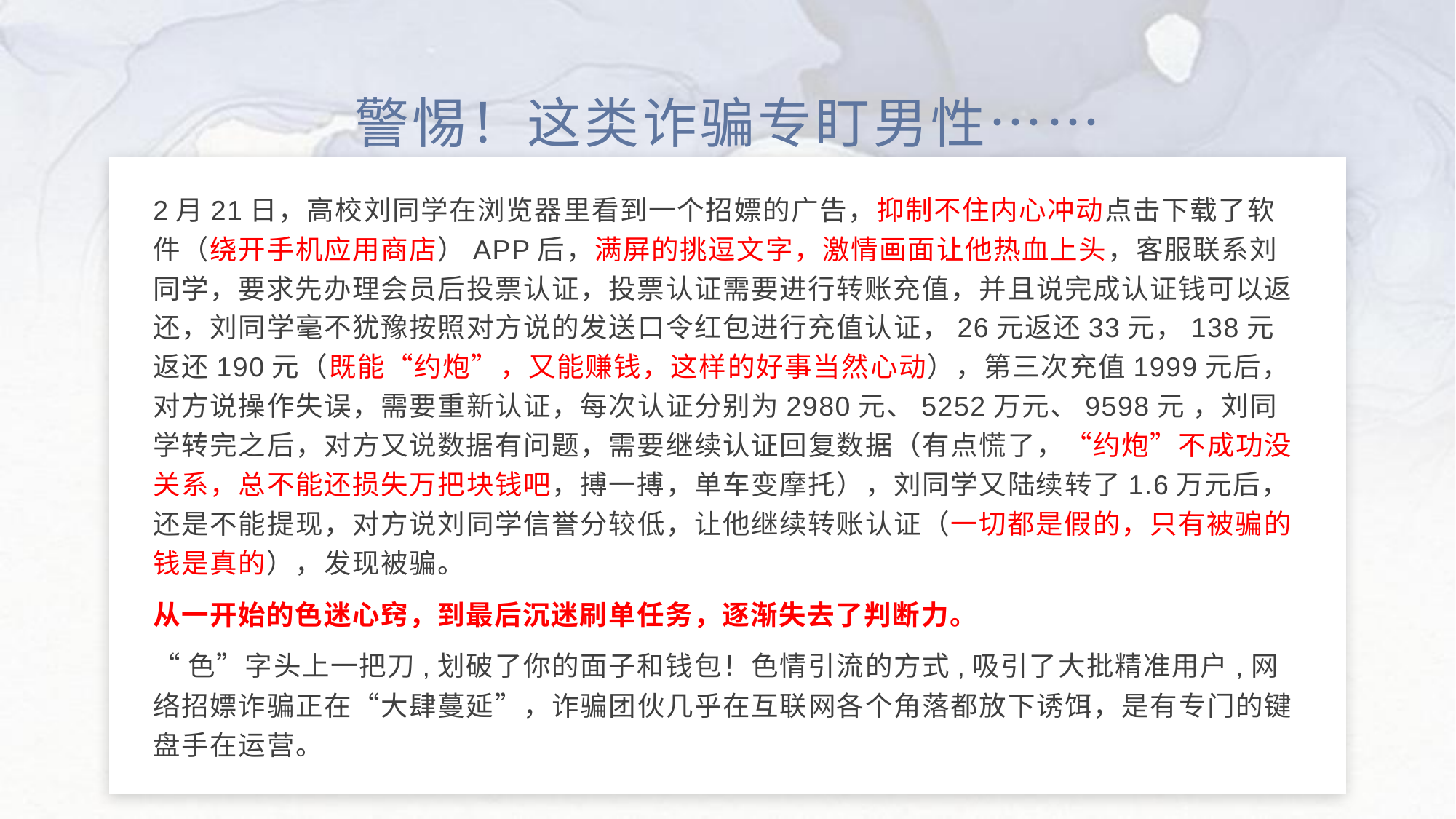

警惕！这类诈骗专盯男性……

2月21日，高校刘同学在浏览器里看到一个招嫖的广告，抑制不住内心冲动点击下载了软件（绕开手机应用商店）APP后，满屏的挑逗文字，激情画面让他热血上头，客服联系刘同学，要求先办理会员后投票认证，投票认证需要进行转账充值，并且说完成认证钱可以返还，刘同学毫不犹豫按照对方说的发送口令红包进行充值认证，26元返还33元，138元返还190元（既能“约炮”，又能赚钱，这样的好事当然心动），第三次充值1999元后，对方说操作失误，需要重新认证，每次认证分别为2980元、5252万元、9598元 ，刘同学转完之后，对方又说数据有问题，需要继续认证回复数据（有点慌了，“约炮”不成功没关系，总不能还损失万把块钱吧，搏一搏，单车变摩托），刘同学又陆续转了1.6万元后，还是不能提现，对方说刘同学信誉分较低，让他继续转账认证（一切都是假的，只有被骗的钱是真的），发现被骗。
从一开始的色迷心窍，到最后沉迷刷单任务，逐渐失去了判断力。
“色”字头上一把刀,划破了你的面子和钱包！色情引流的方式,吸引了大批精准用户,网络招嫖诈骗正在“大肆蔓延”，诈骗团伙几乎在互联网各个角落都放下诱饵，是有专门的键盘手在运营。